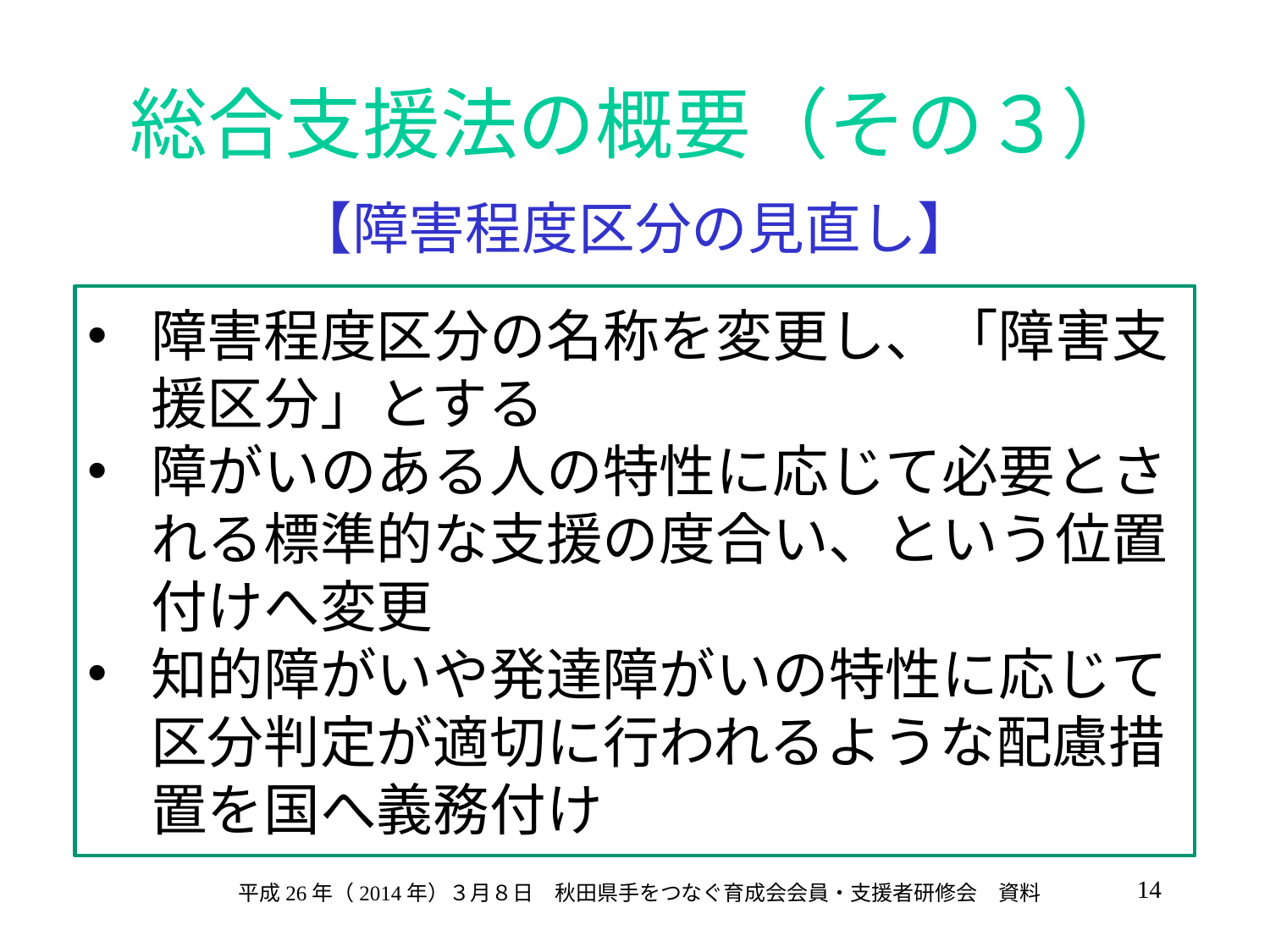

# 総合支援法の概要（その３）
【障害程度区分の見直し】
障害程度区分の名称を変更し、「障害支援区分」とする
障がいのある人の特性に応じて必要とされる標準的な支援の度合い、という位置付けへ変更
知的障がいや発達障がいの特性に応じて区分判定が適切に行われるような配慮措置を国へ義務付け
14